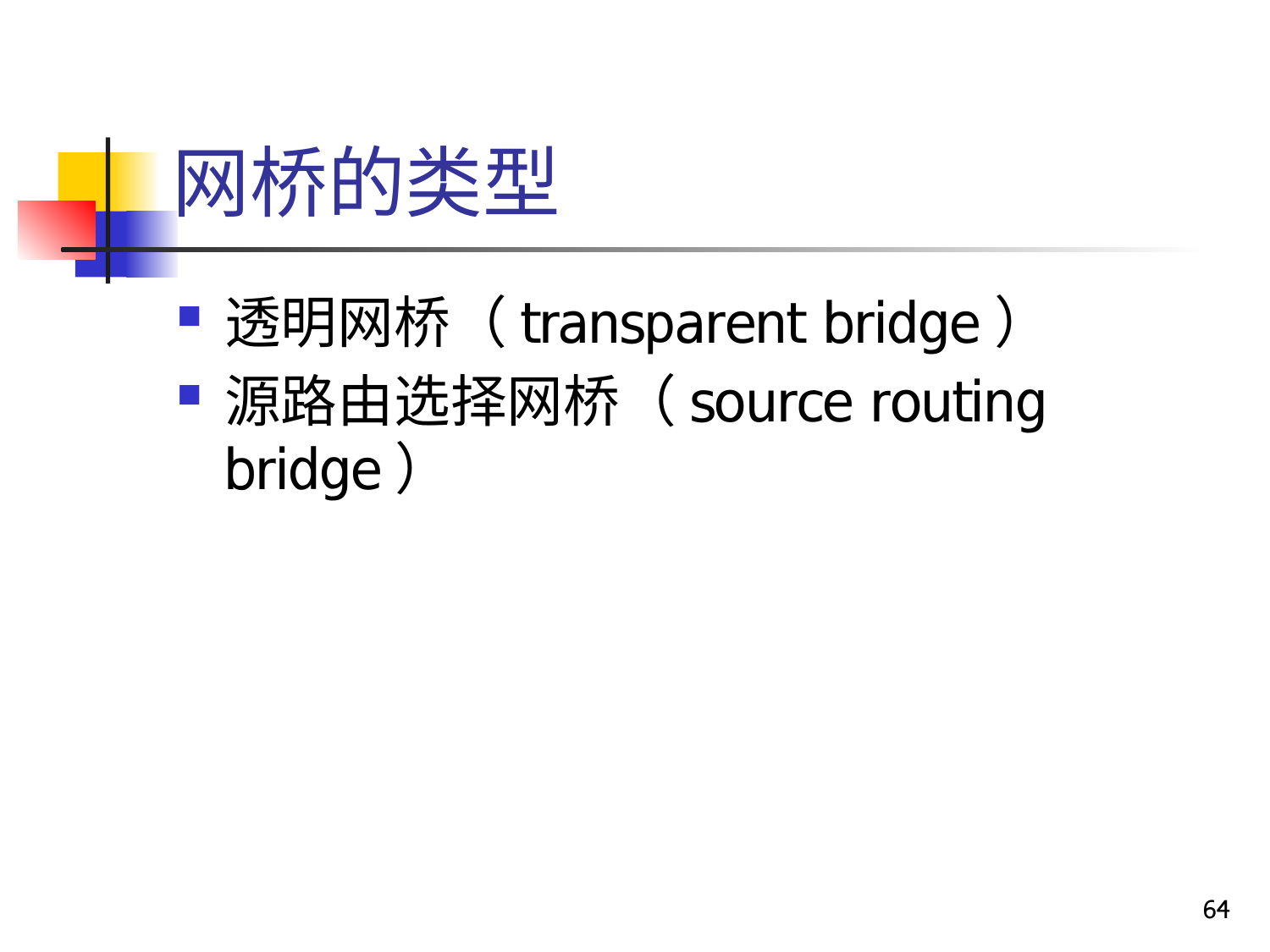

# 网桥的类型
透明网桥（transparent bridge）
源路由选择网桥（source routing bridge）
64